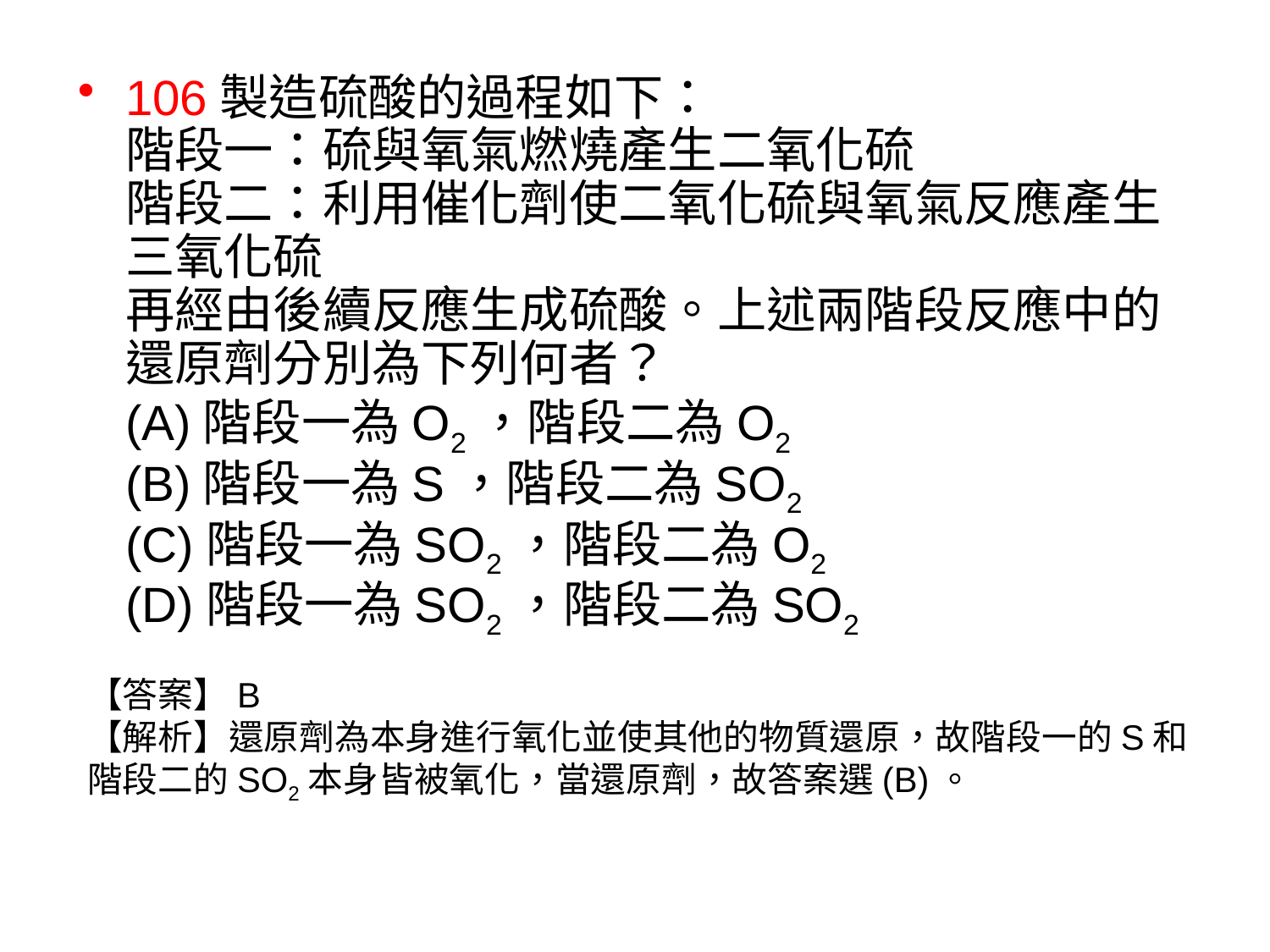

106製造硫酸的過程如下：
階段一：硫與氧氣燃燒產生二氧化硫
階段二：利用催化劑使二氧化硫與氧氣反應產生三氧化硫
再經由後續反應生成硫酸。上述兩階段反應中的還原劑分別為下列何者？
(A)階段一為O2，階段二為O2
(B)階段一為S，階段二為SO2
(C)階段一為SO2，階段二為O2
(D)階段一為SO2，階段二為SO2
【答案】B
【解析】還原劑為本身進行氧化並使其他的物質還原，故階段一的S和階段二的SO2本身皆被氧化，當還原劑，故答案選(B)。